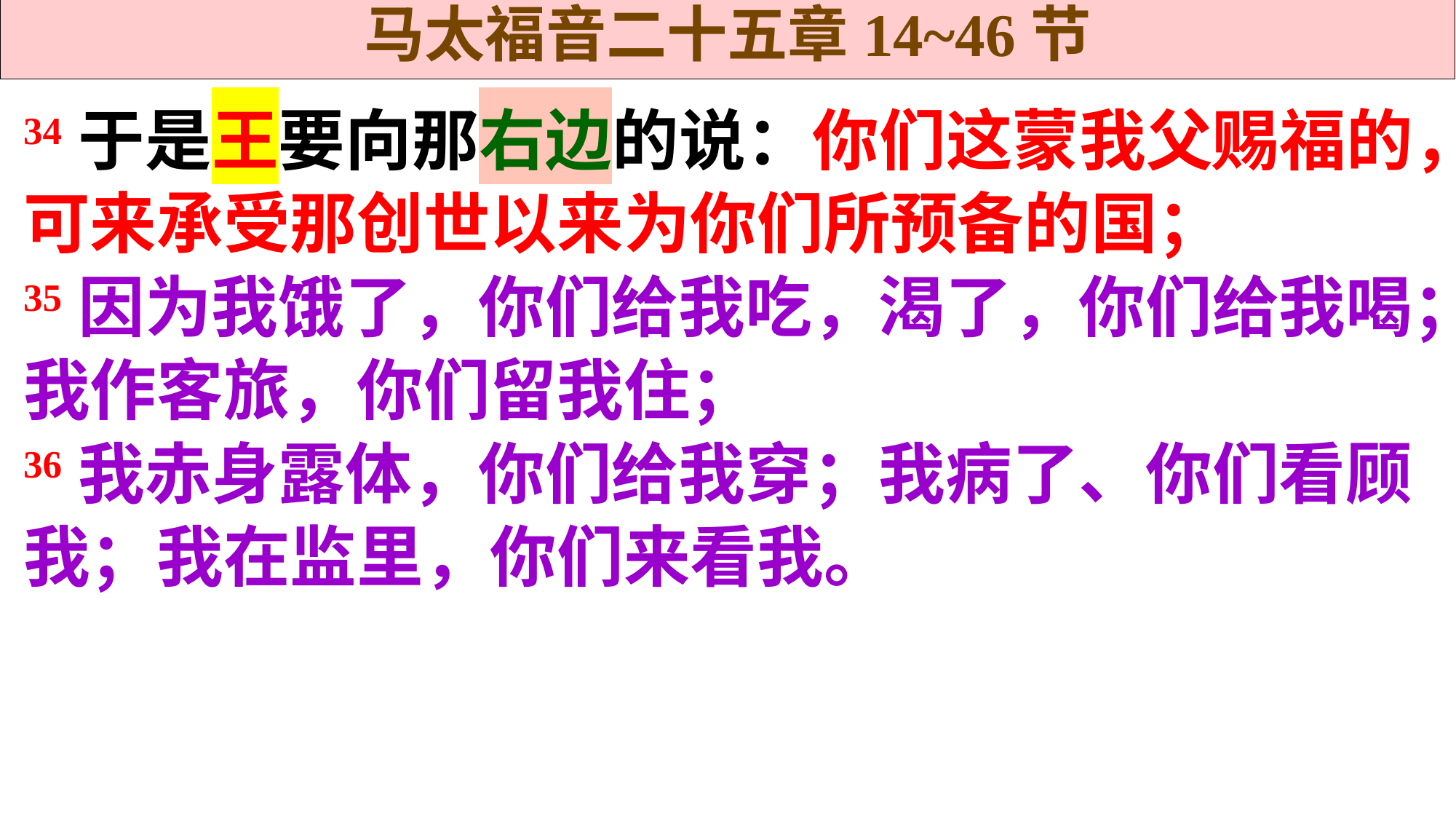

马太福音二十五章14~46节
34于是王要向那右边的说：你们这蒙我父赐福的，可来承受那创世以来为你们所预备的国；
35因为我饿了，你们给我吃，渴了，你们给我喝；我作客旅，你们留我住；
36我赤身露体，你们给我穿；我病了、你们看顾我；我在监里，你们来看我。